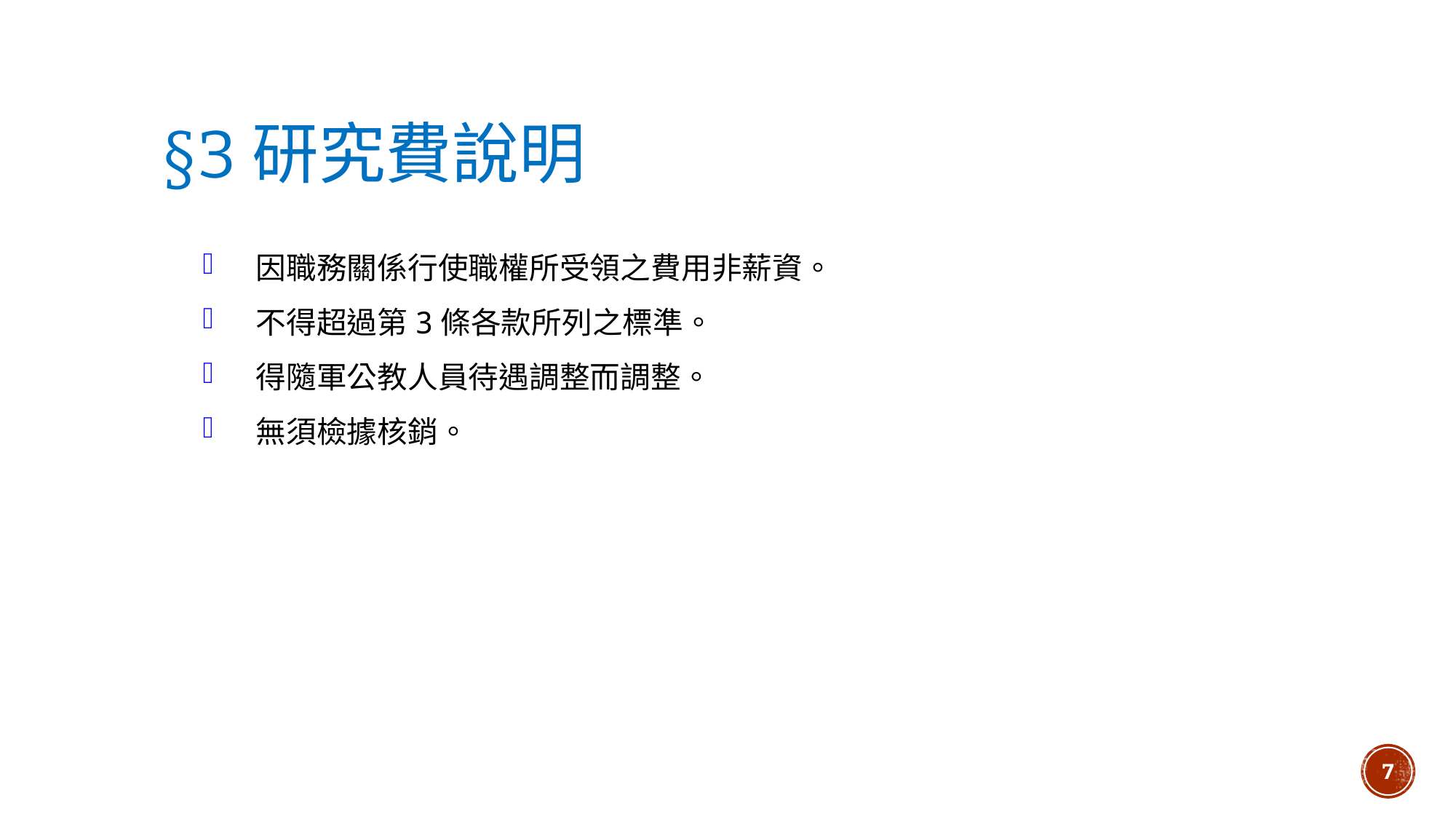

# §3研究費說明
因職務關係行使職權所受領之費用非薪資。
不得超過第3條各款所列之標準。
得隨軍公教人員待遇調整而調整。
無須檢據核銷。

7